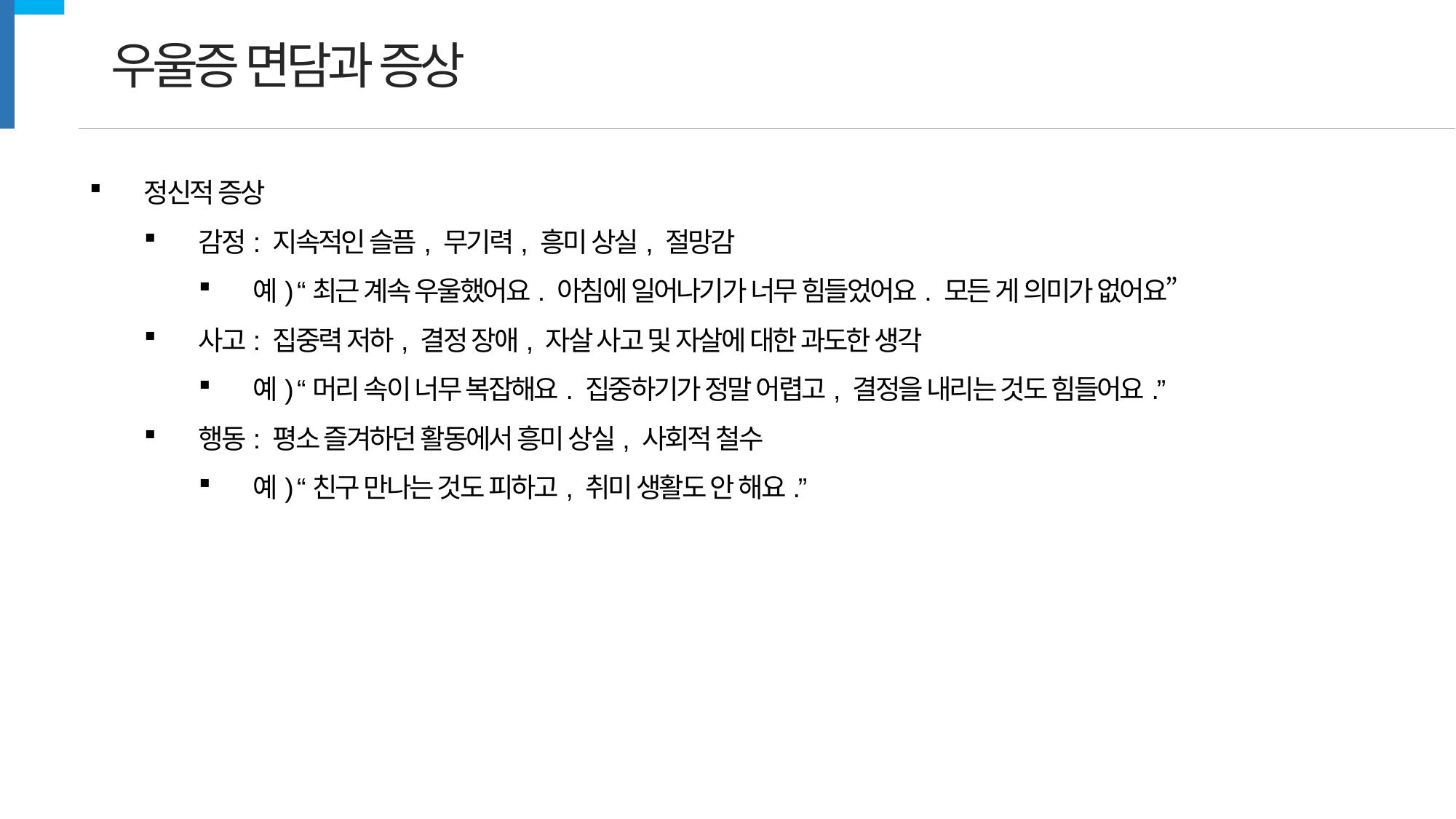

우울증 면담과 증상

정신적 증상
감정: 지속적인 슬픔, 무기력, 흥미 상실, 절망감
예) “최근 계속 우울했어요. 아침에 일어나기가 너무 힘들었어요. 모든 게 의미가 없어요”
사고: 집중력 저하, 결정 장애, 자살 사고 및 자살에 대한 과도한 생각
예) “머리 속이 너무 복잡해요. 집중하기가 정말 어렵고, 결정을 내리는 것도 힘들어요.”
행동: 평소 즐겨하던 활동에서 흥미 상실, 사회적 철수
예) “친구 만나는 것도 피하고, 취미 생활도 안 해요.”